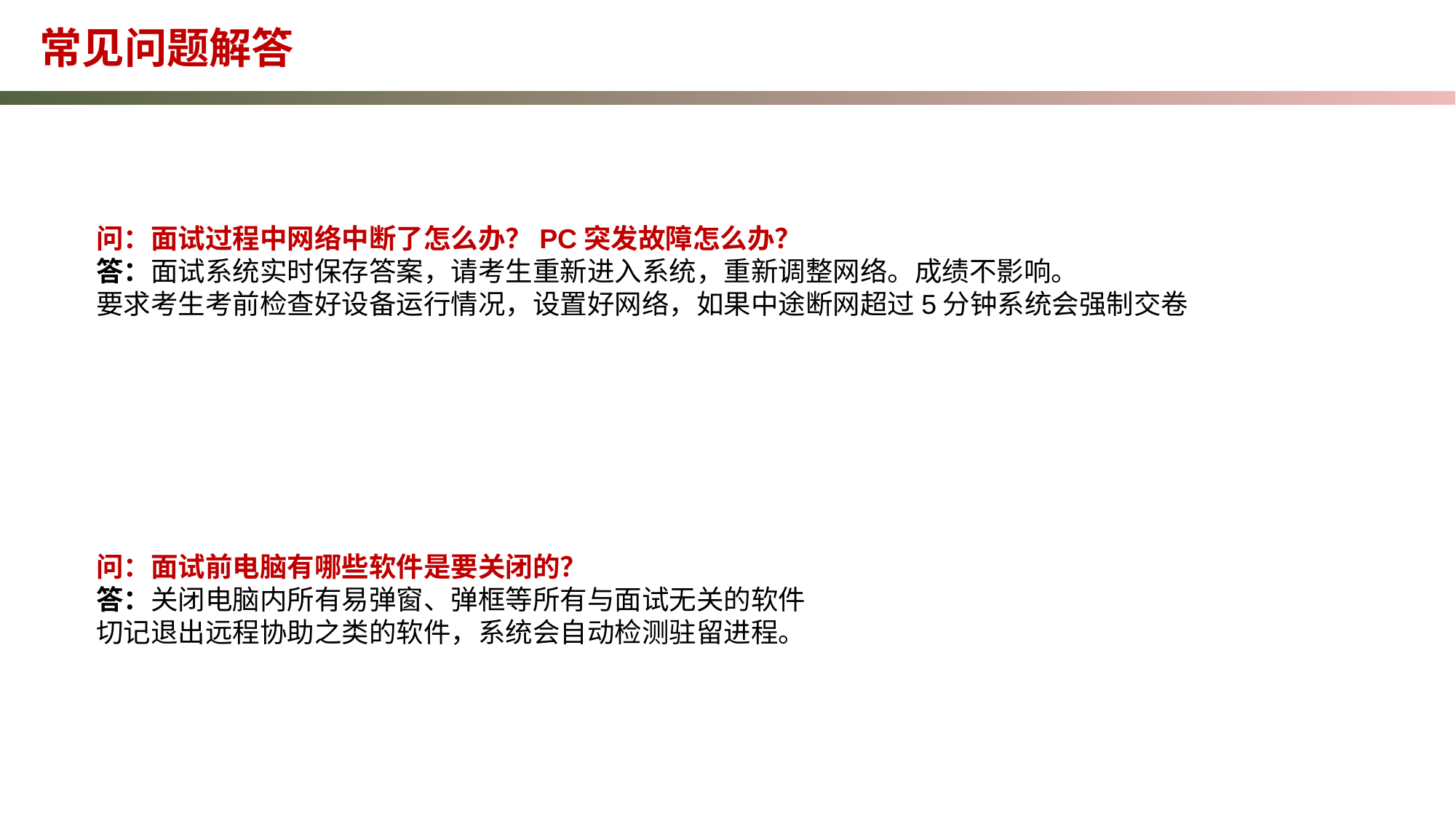

常见问题解答

问：面试过程中网络中断了怎么办？PC突发故障怎么办？
答：面试系统实时保存答案，请考生重新进入系统，重新调整网络。成绩不影响。
要求考生考前检查好设备运行情况，设置好网络，如果中途断网超过5分钟系统会强制交卷

问：面试前电脑有哪些软件是要关闭的？
答：关闭电脑内所有易弹窗、弹框等所有与面试无关的软件
切记退出远程协助之类的软件，系统会自动检测驻留进程。